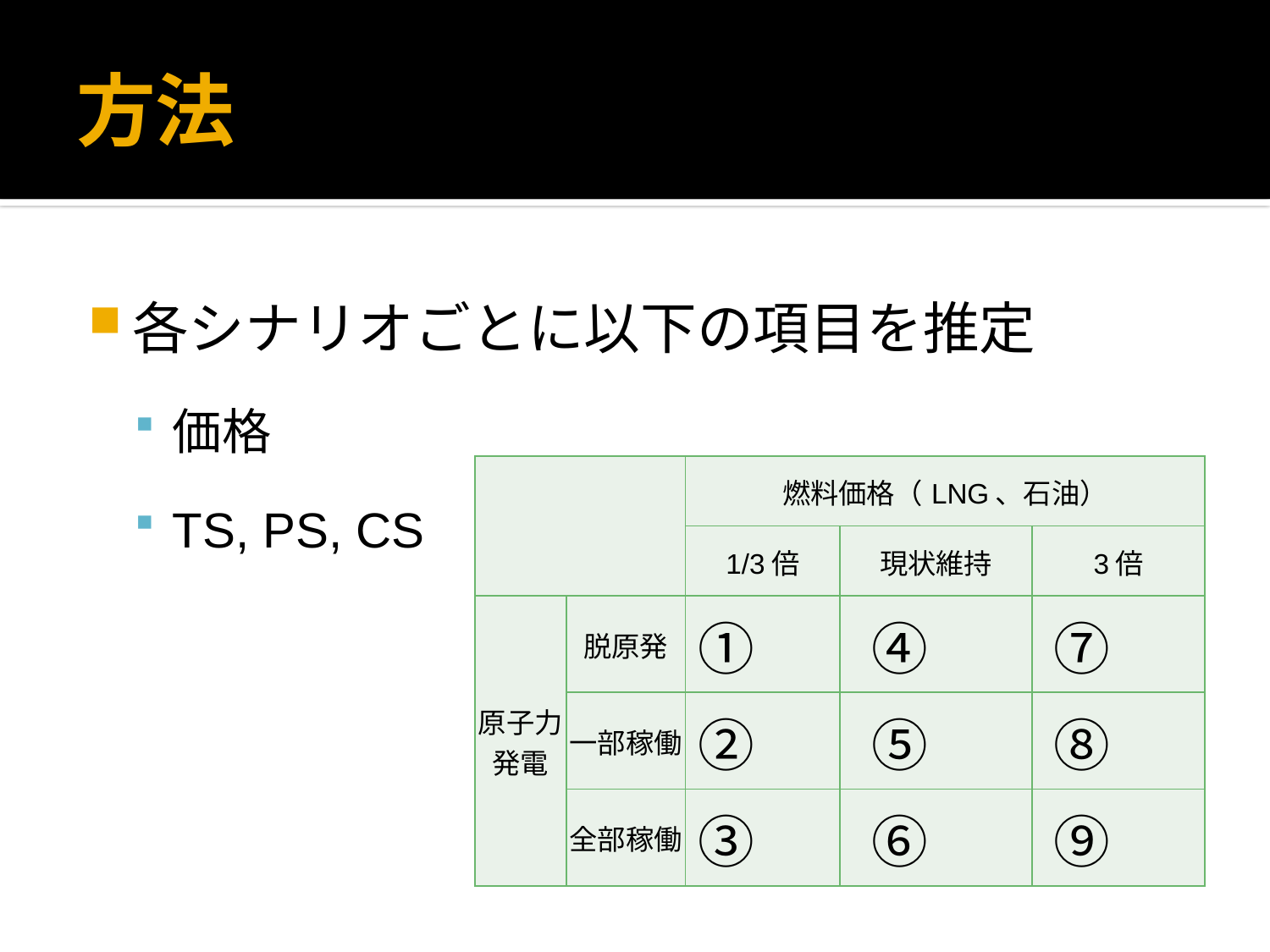

# 方法
各シナリオごとに以下の項目を推定
価格
TS, PS, CS
|  |  | 燃料価格（LNG、石油） |  |  |
| --- | --- | --- | --- | --- |
|  |  | 1/3倍 | 現状維持 | 3倍 |
| 原子力発電 | 脱原発 | ① | ④ | ⑦ |
|  | 一部稼働 | ② | ⑤ | ⑧ |
|  | 全部稼働 | ③ | ⑥ | ⑨ |